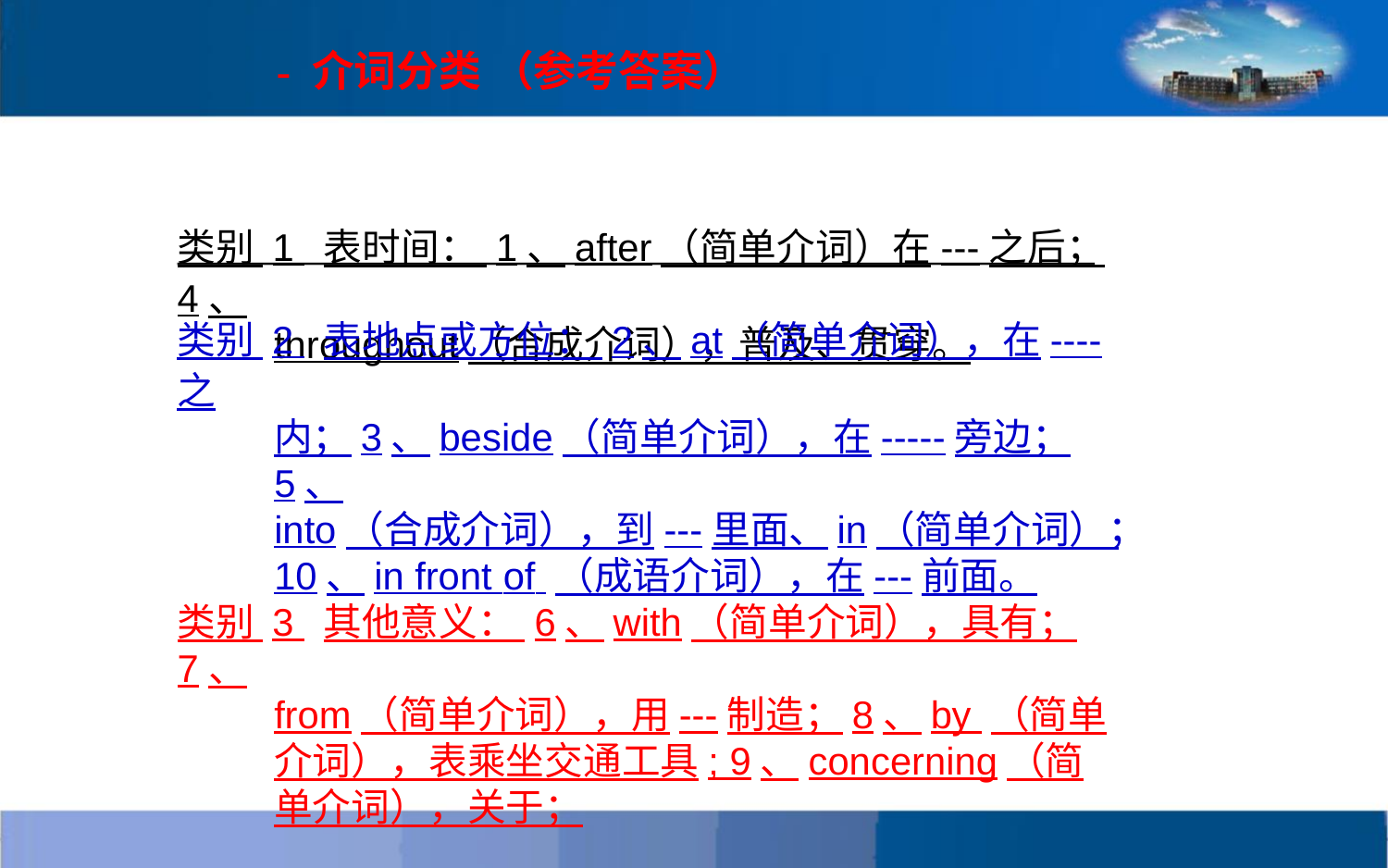

- 介词分类 （参考答案）
类别 1 表时间： 1、after（简单介词）在---之后； 4、
throughout（合成介词），普及、贯穿。
类别 2 表地点或方位： 2、at（简单介词），在----之
内；3、beside（简单介词），在-----旁边；5、
into（合成介词），到---里面、in（简单介词）；
10、in front of （成语介词），在---前面。
类别 3 其他意义： 6、with（简单介词），具有； 7、
from（简单介词），用---制造；8、by （简单
介词），表乘坐交通工具; 9、concerning（简
单介词），关于；